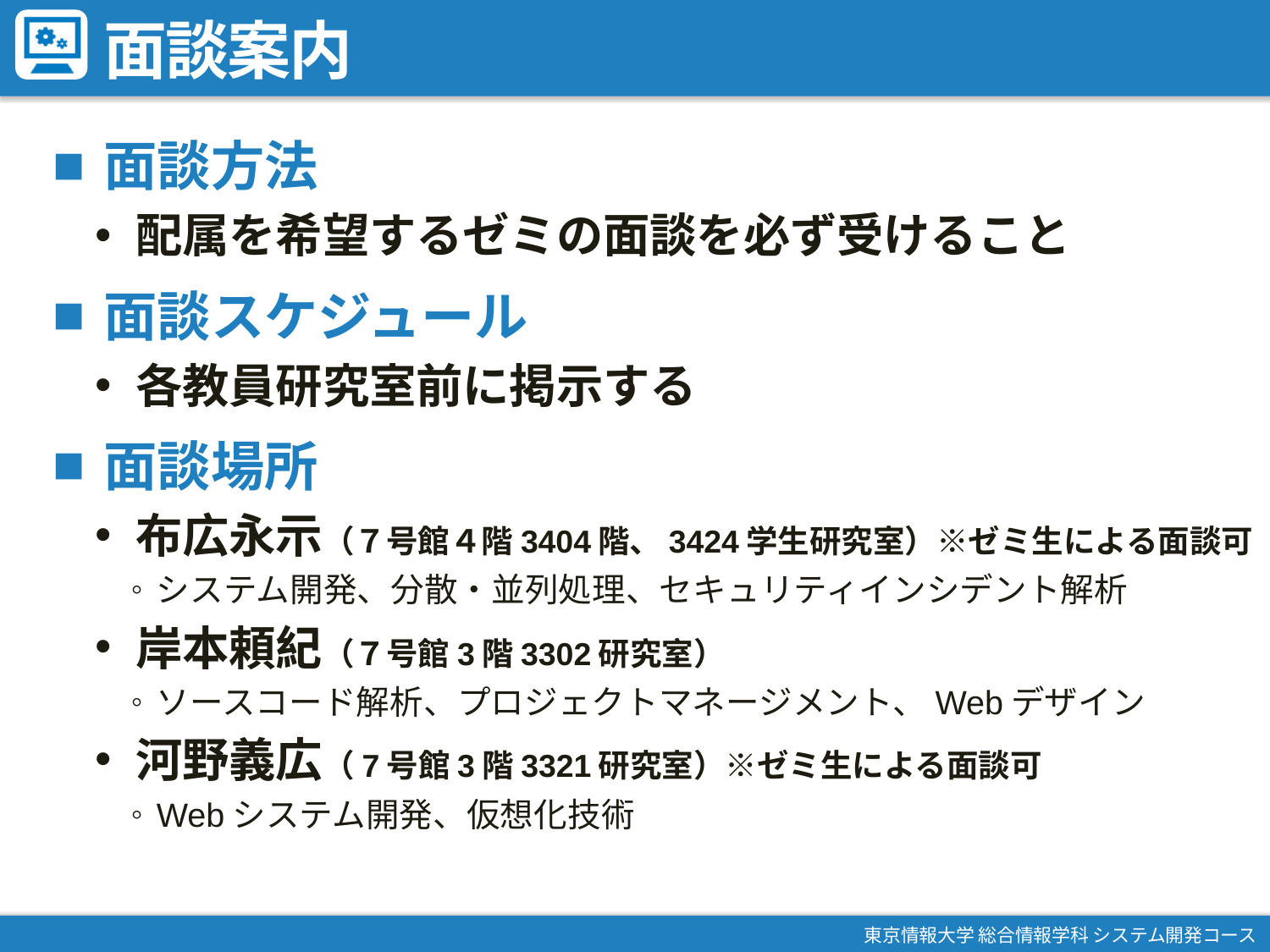

# 面談案内
面談方法
配属を希望するゼミの面談を必ず受けること
面談スケジュール
各教員研究室前に掲示する
面談場所
布広永示（７号館４階3404階、3424学生研究室）※ゼミ生による面談可
システム開発、分散・並列処理、セキュリティインシデント解析
岸本頼紀（７号館3階3302研究室）
ソースコード解析、プロジェクトマネージメント、Webデザイン
河野義広（7号館3階3321研究室）※ゼミ生による面談可
Webシステム開発、仮想化技術